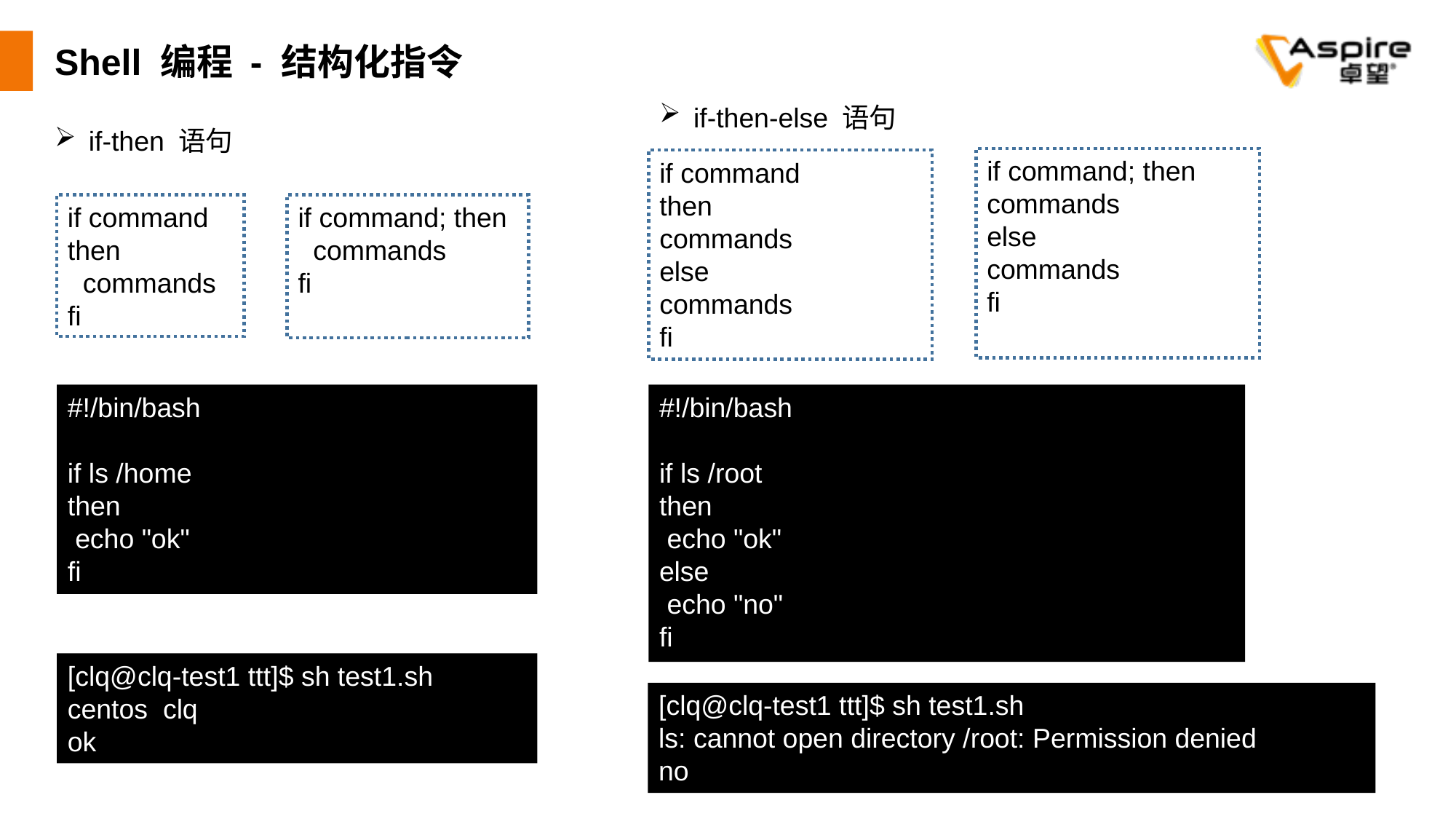

# Shell 编程 - 结构化指令
if-then-else 语句
if-then 语句
if command; then
commands
else
commands
fi
if command
then
commands
else
commands
fi
if command
then
  commands
fi
if command; then
  commands
fi
#!/bin/bash

if ls /home
then
 echo "ok"
fi
#!/bin/bash

if ls /root
then
 echo "ok"
else
 echo "no"
fi
[clq@clq-test1 ttt]$ sh test1.sh
centos  clq
ok
[clq@clq-test1 ttt]$ sh test1.sh
ls: cannot open directory /root: Permission denied
no